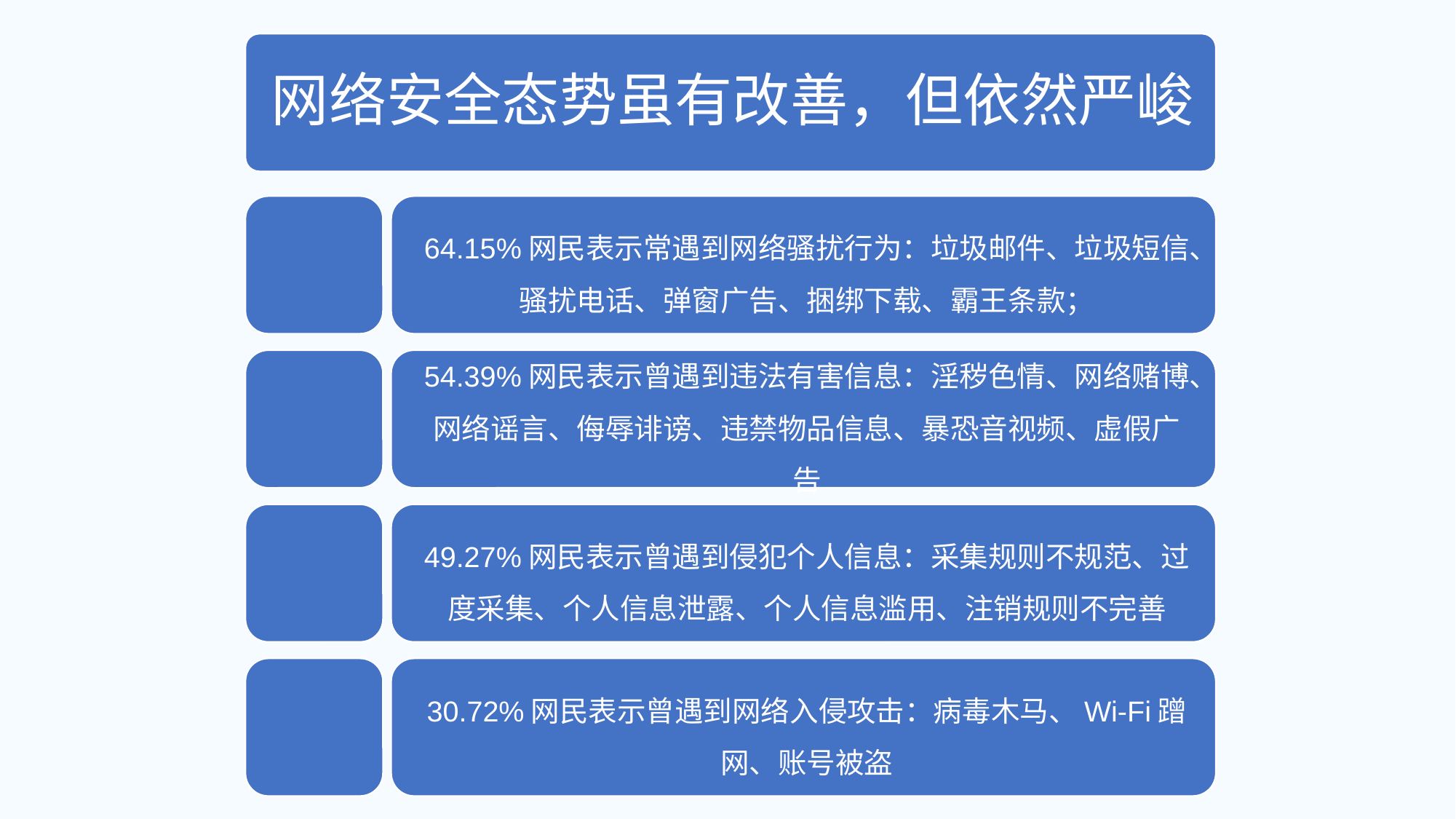

网络安全态势虽有改善，但依然严峻
64.15%网民表示常遇到网络骚扰行为：垃圾邮件、垃圾短信、骚扰电话、弹窗广告、捆绑下载、霸王条款；
54.39%网民表示曾遇到违法有害信息：淫秽色情、网络赌博、网络谣言、侮辱诽谤、违禁物品信息、暴恐音视频、虚假广告
49.27%网民表示曾遇到侵犯个人信息：采集规则不规范、过度采集、个人信息泄露、个人信息滥用、注销规则不完善
30.72%网民表示曾遇到网络入侵攻击：病毒木马、Wi-Fi蹭网、账号被盗